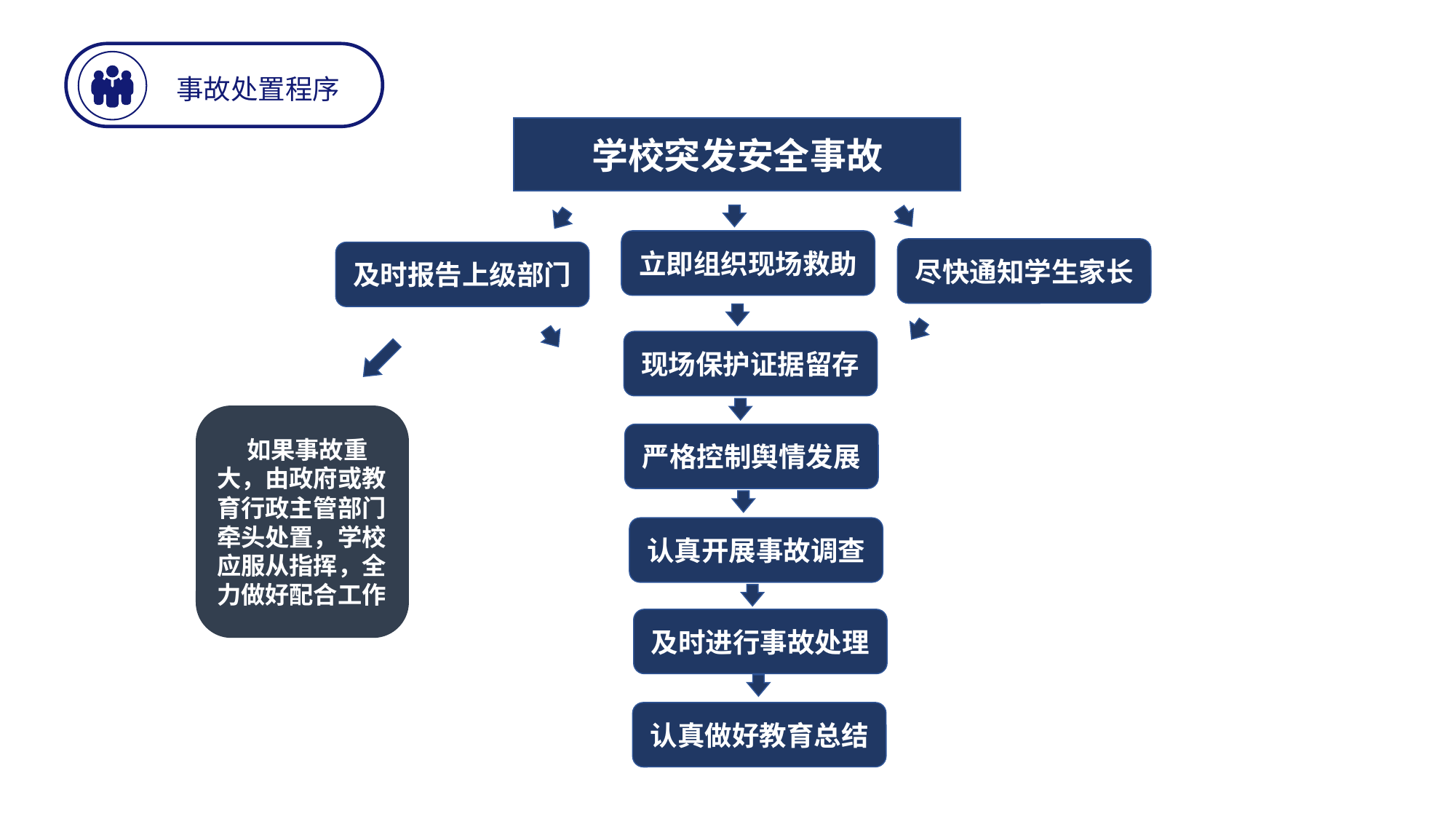

事故处置程序
学校突发安全事故

立即组织现场救助
尽快通知学生家长
及时报告上级部门

现场保护证据留存

严格控制舆情发展

认真开展事故调查

及时进行事故处理

认真做好教育总结

如果事故重大，由政府或教育行政主管部门牵头处置，学校应服从指挥，全力做好配合工作